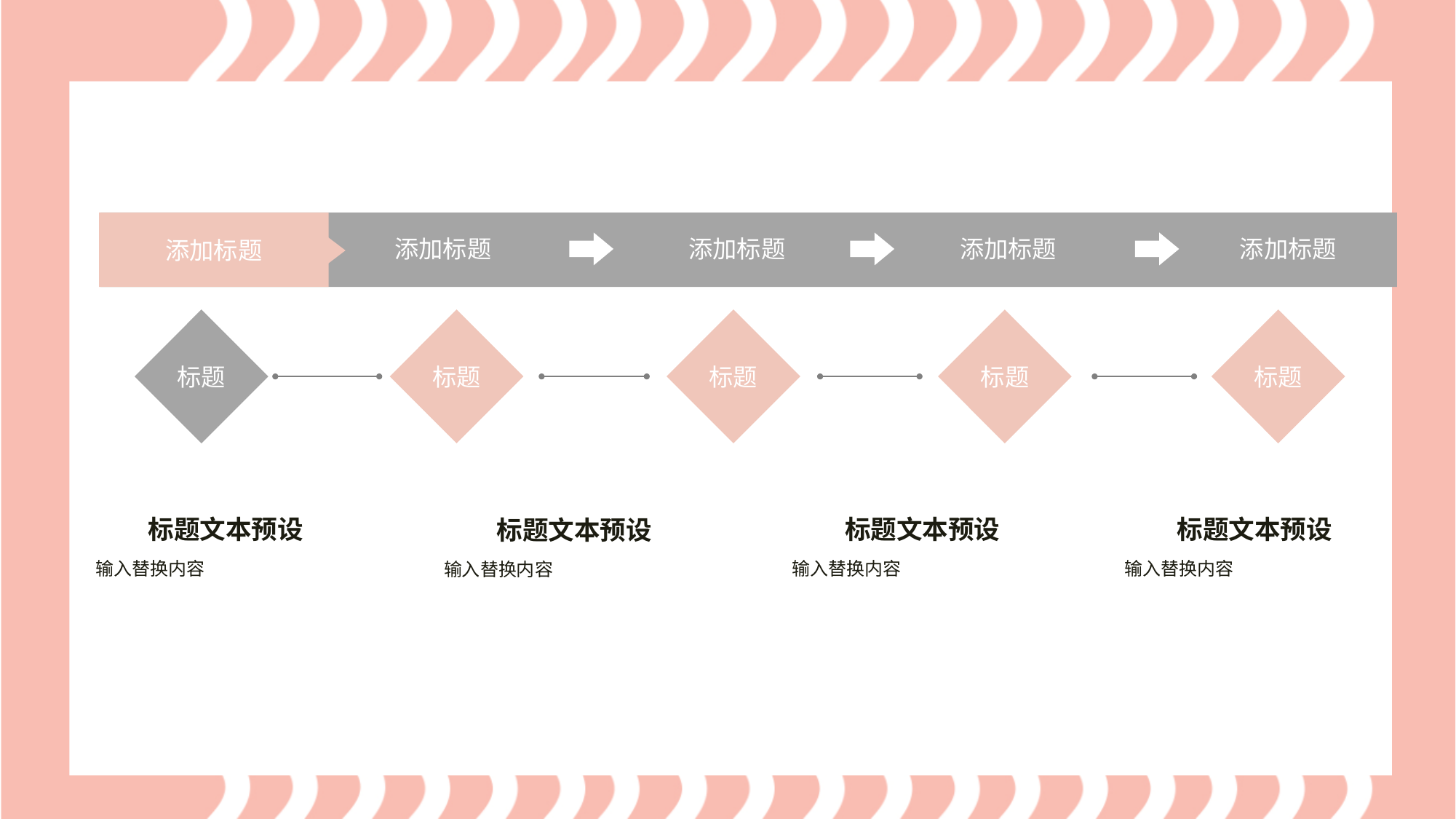

添加标题

添加标题
添加标题
添加标题
添加标题

标题
标题
标题
标题
标题
标题文本预设
标题文本预设
标题文本预设
标题文本预设
输入替换内容
输入替换内容

输入替换内容
输入替换内容